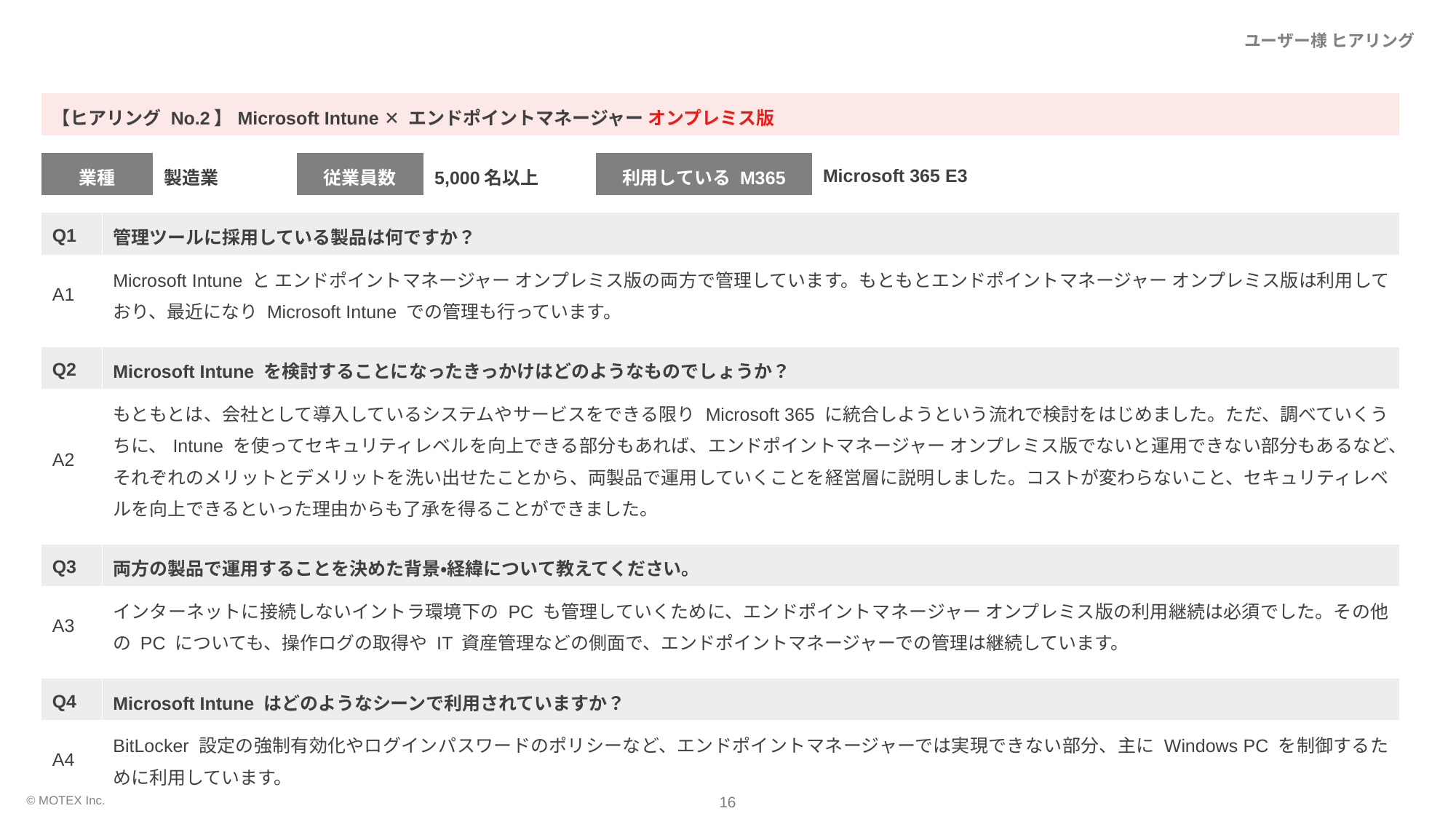

ユーザー様 ヒアリング
| 【ヒアリング No.2】Microsoft Intune ✕ エンドポイントマネージャー オンプレミス版 |  |  |  |  |  |  |  |
| --- | --- | --- | --- | --- | --- | --- | --- |
|  |  |  |  |  |  |  |  |
| 業種 |  | 製造業 | 従業員数 | 5,000名以上 | 利用している M365 | Microsoft 365 E3 |  |
|  |  |  |  |  |  |  |  |
| Q1 | 管理ツールに採用している製品は何ですか？ |  |  |  |  |  |  |
| A1 | Microsoft Intune と エンドポイントマネージャー オンプレミス版の両方で管理しています。もともとエンドポイントマネージャー オンプレミス版は利用しており、最近になり Microsoft Intune での管理も行っています。 |  |  |  |  |  |  |
|  |  |  |  |  |  |  |  |
| Q2 | Microsoft Intune を検討することになったきっかけはどのようなものでしょうか？ |  |  |  |  |  |  |
| A2 | もともとは、会社として導入しているシステムやサービスをできる限り Microsoft 365 に統合しようという流れで検討をはじめました。ただ、調べていくうちに、Intune を使ってセキュリティレベルを向上できる部分もあれば、エンドポイントマネージャー オンプレミス版でないと運用できない部分もあるなど、それぞれのメリットとデメリットを洗い出せたことから、両製品で運用していくことを経営層に説明しました。コストが変わらないこと、セキュリティレベルを向上できるといった理由からも了承を得ることができました。 |  |  |  |  |  |  |
|  |  |  |  |  |  |  |  |
| Q3 | 両方の製品で運用することを決めた背景・経緯について教えてください。 |  |  |  |  |  |  |
| A3 | インターネットに接続しないイントラ環境下の PC も管理していくために、エンドポイントマネージャー オンプレミス版の利用継続は必須でした。その他の PC についても、操作ログの取得や IT 資産管理などの側面で、エンドポイントマネージャーでの管理は継続しています。 |  |  |  |  |  |  |
|  |  |  |  |  |  |  |  |
| Q4 | Microsoft Intune はどのようなシーンで利用されていますか？ |  |  |  |  |  |  |
| A4 | BitLocker 設定の強制有効化やログインパスワードのポリシーなど、エンドポイントマネージャーでは実現できない部分、主に Windows PC を制御するために利用しています。 |  |  |  |  |  |  |